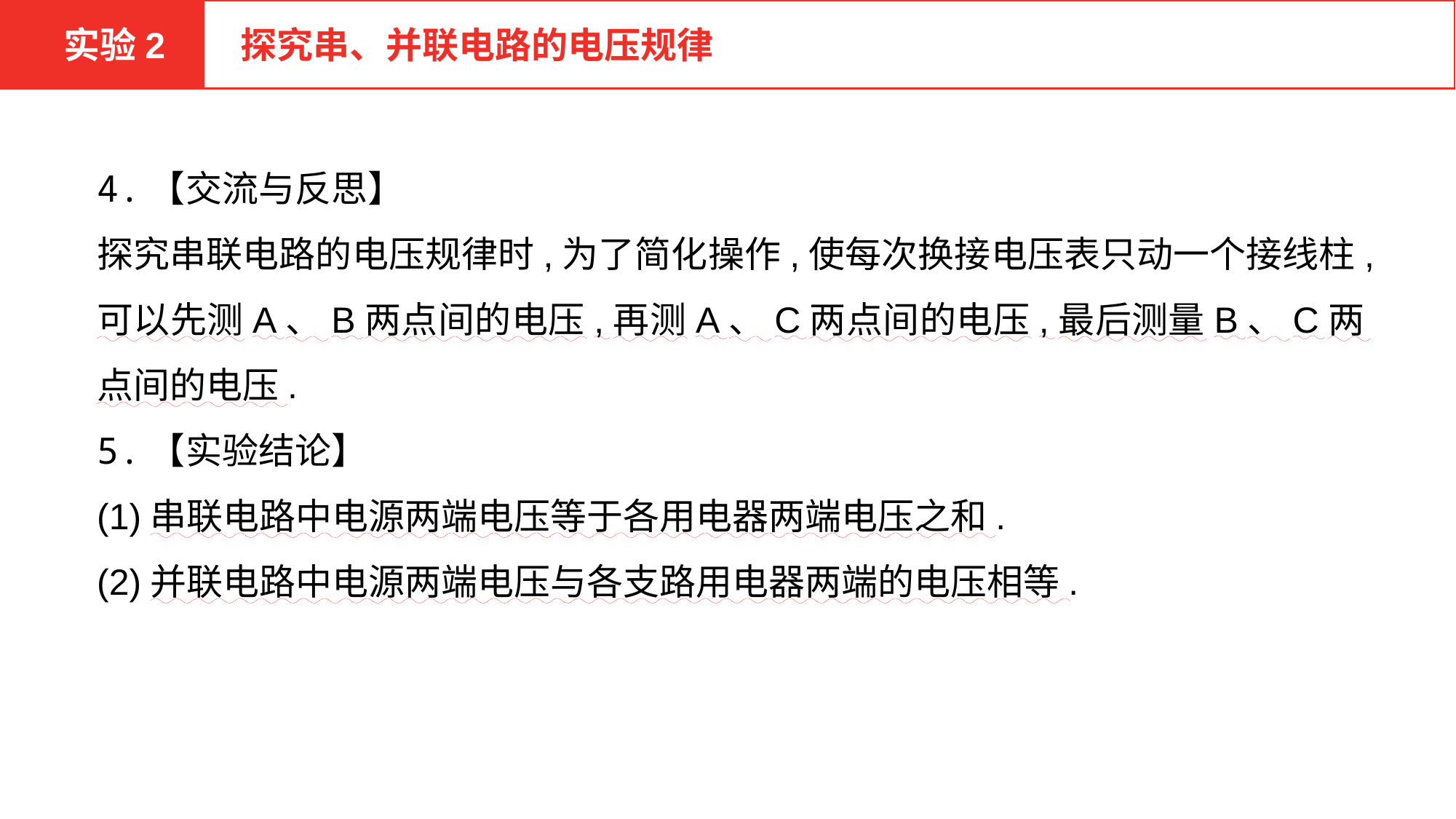

实验2
 探究串、并联电路的电压规律
4.【交流与反思】
探究串联电路的电压规律时,为了简化操作,使每次换接电压表只动一个接线柱,可以先测A、B两点间的电压,再测A、C两点间的电压,最后测量B、C两点间的电压.
5.【实验结论】
(1)串联电路中电源两端电压等于各用电器两端电压之和.
(2)并联电路中电源两端电压与各支路用电器两端的电压相等.